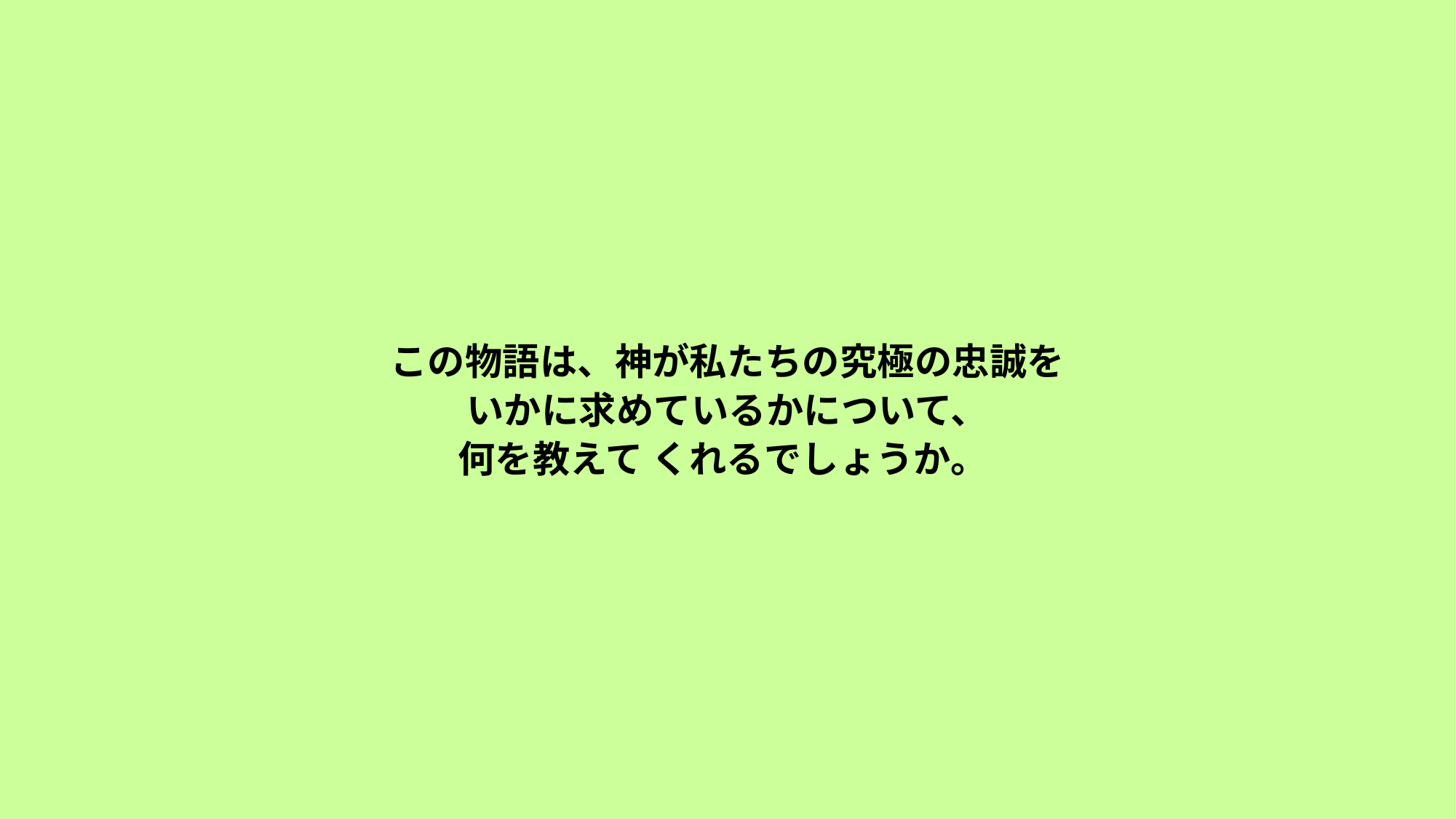

# この物語は、神が私たちの究極の忠誠を いかに求めているかについて、 何を教えて くれるでしょうか。